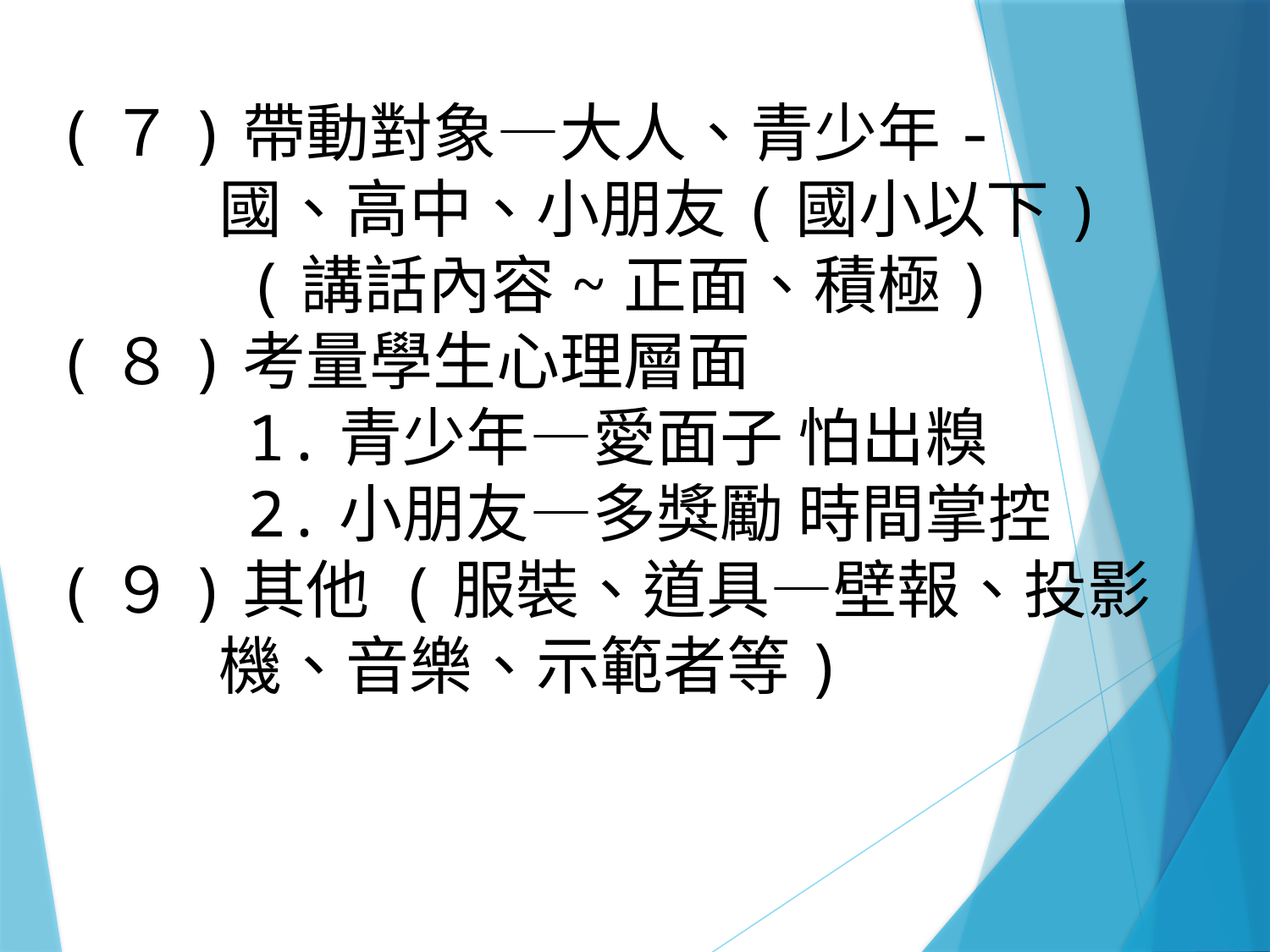

(７)帶動對象—大人、青少年-
國、高中、小朋友(國小以下)
     (講話內容~正面、積極)
(８)考量學生心理層面
     1.青少年—愛面子 怕出糗
     2.小朋友—多獎勵 時間掌控
(９)其他 (服裝、道具—壁報、投影機、音樂、示範者等)